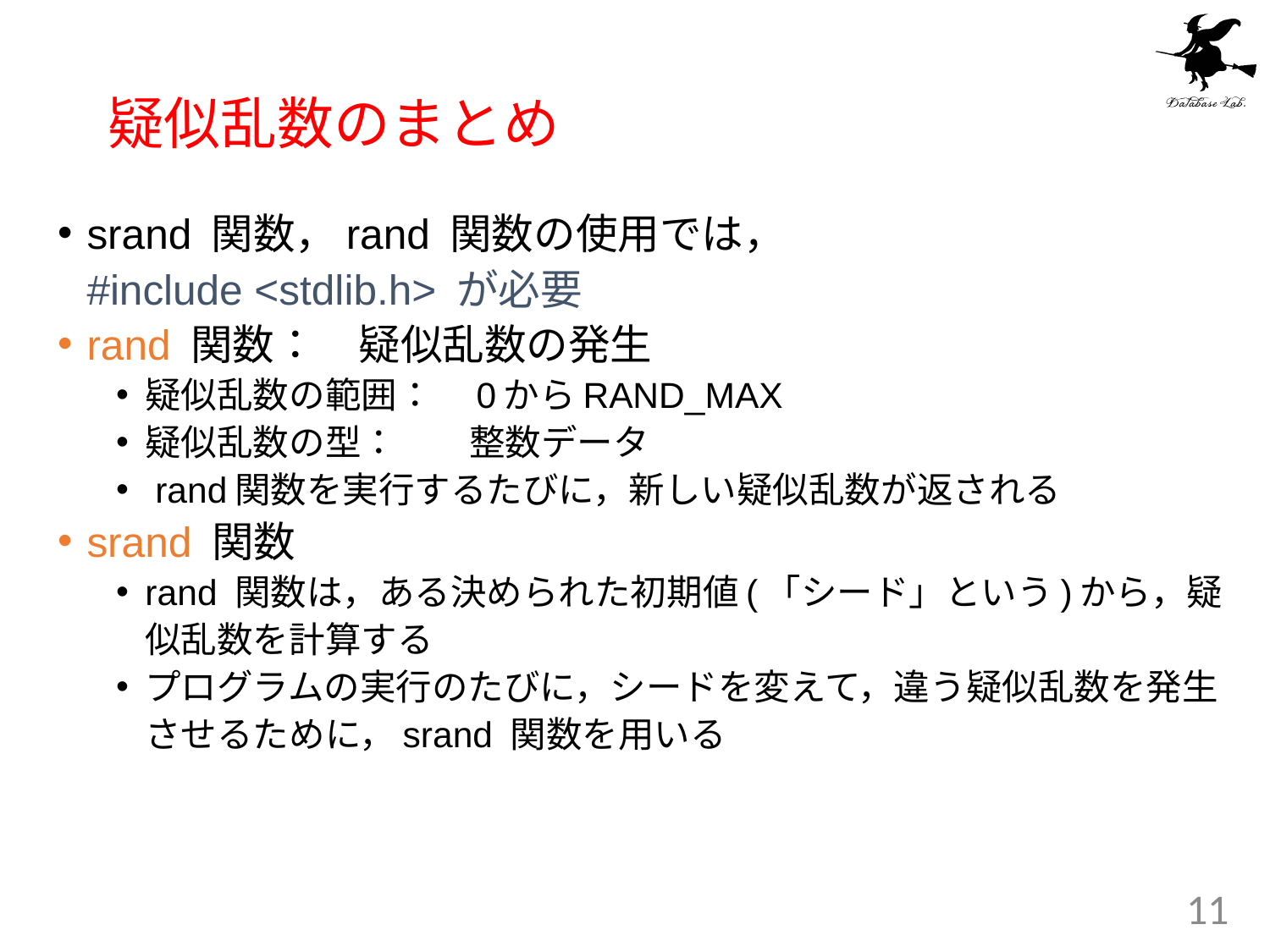

# 疑似乱数のまとめ
srand 関数，rand 関数の使用では，
	#include <stdlib.h> が必要
rand 関数：　疑似乱数の発生
疑似乱数の範囲：　0からRAND_MAX
疑似乱数の型：　　整数データ
 rand関数を実行するたびに，新しい疑似乱数が返される
srand 関数
rand 関数は，ある決められた初期値(「シード」という)から，疑似乱数を計算する
プログラムの実行のたびに，シードを変えて，違う疑似乱数を発生させるために，srand 関数を用いる

11